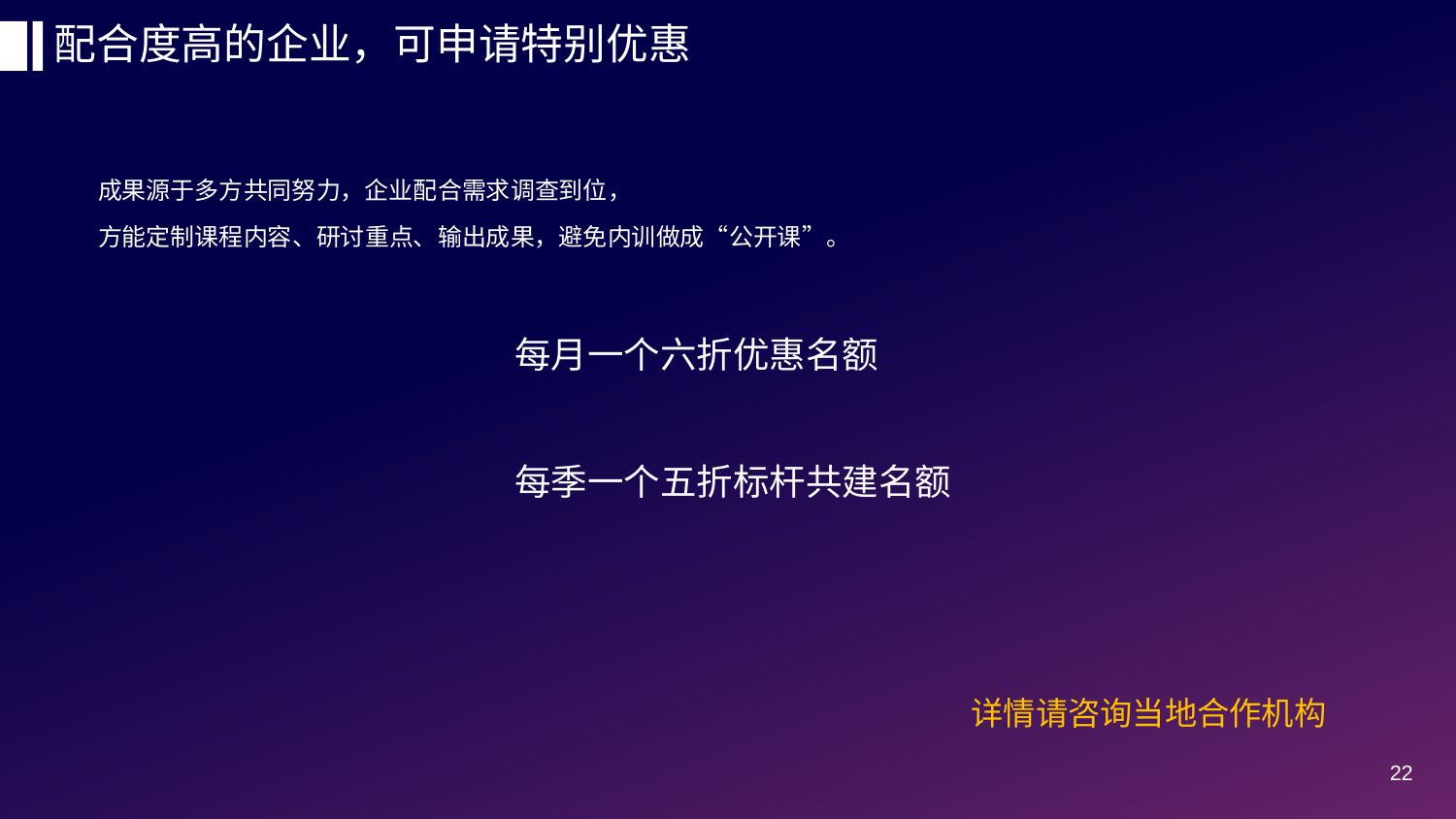

配合度高的企业，可申请特别优惠

成果源于多方共同努力，企业配合需求调查到位，
方能定制课程内容、研讨重点、输出成果，避免内训做成“公开课”。
每月一个六折优惠名额
每季一个五折标杆共建名额
详情请咨询当地合作机构
22